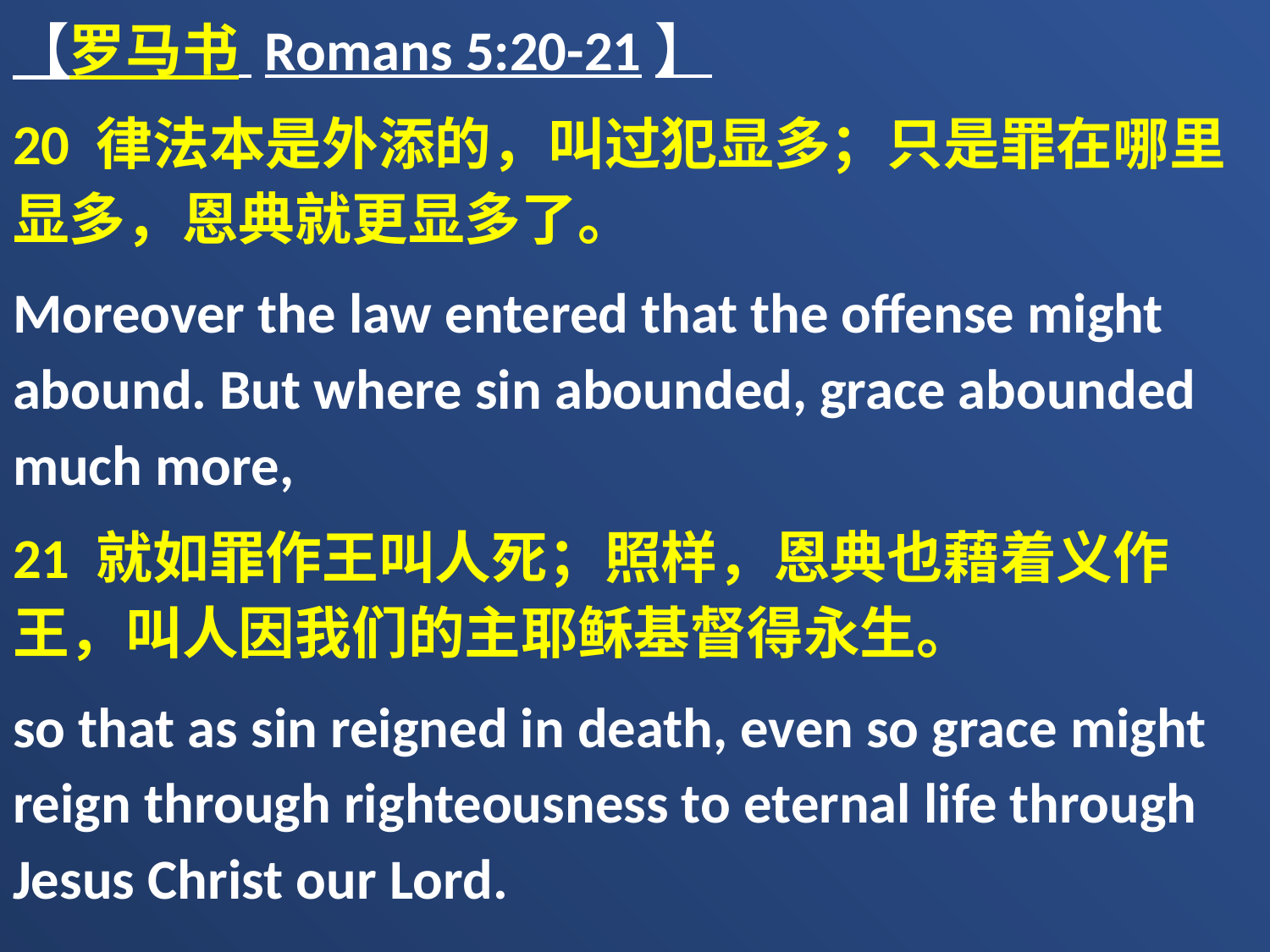

【罗马书 Romans 5:20-21】
20 律法本是外添的，叫过犯显多；只是罪在哪里显多，恩典就更显多了。
Moreover the law entered that the offense might abound. But where sin abounded, grace abounded much more,
21 就如罪作王叫人死；照样，恩典也藉着义作王，叫人因我们的主耶稣基督得永生。
so that as sin reigned in death, even so grace might reign through righteousness to eternal life through Jesus Christ our Lord.